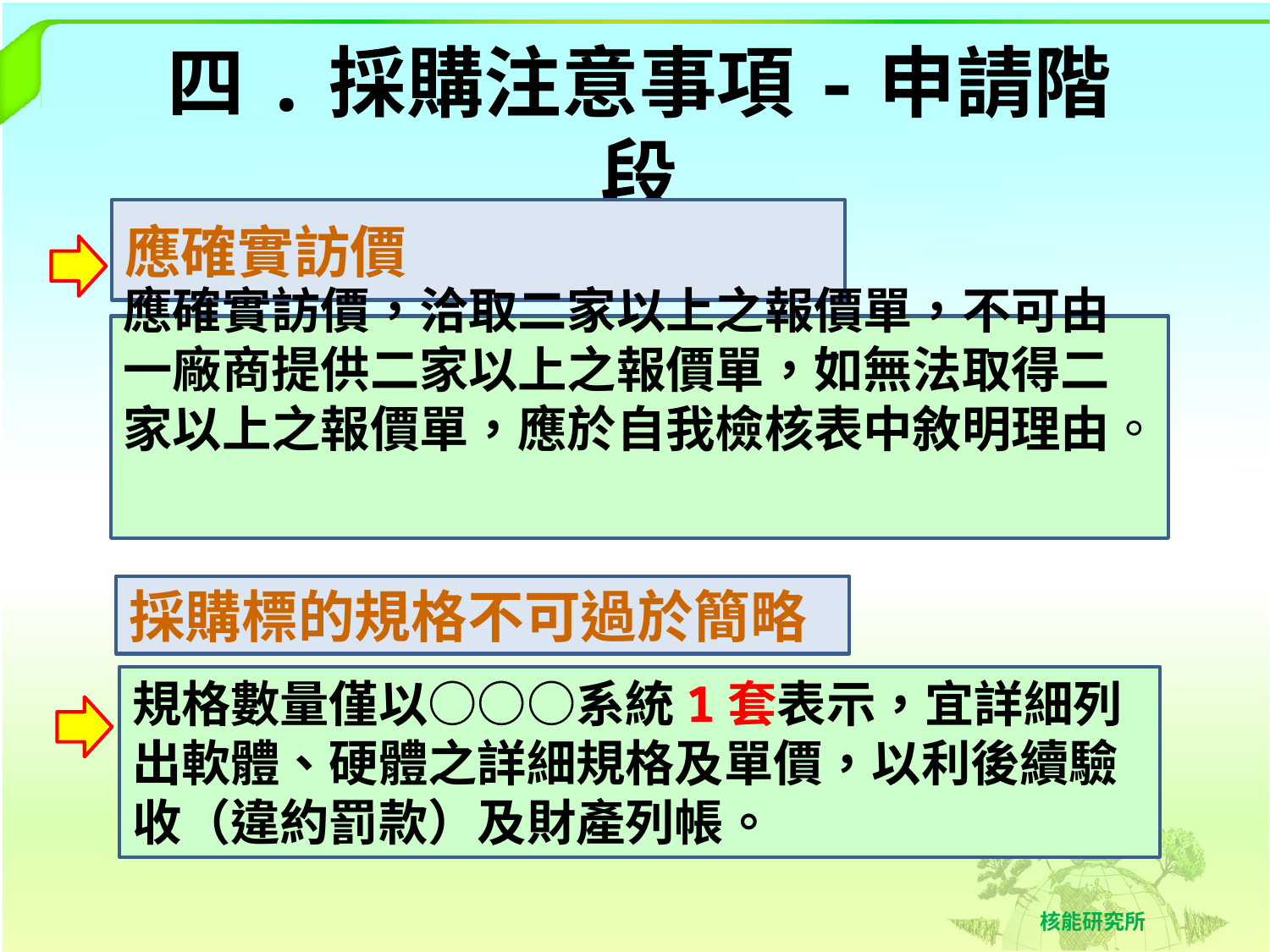

四.採購注意事項-申請階段
應確實訪價

應確實訪價，洽取二家以上之報價單，不可由一廠商提供二家以上之報價單，如無法取得二家以上之報價單，應於自我檢核表中敘明理由。
採購標的規格不可過於簡略
規格數量僅以○○○系統1套表示，宜詳細列出軟體、硬體之詳細規格及單價，以利後續驗收（違約罰款）及財產列帳。